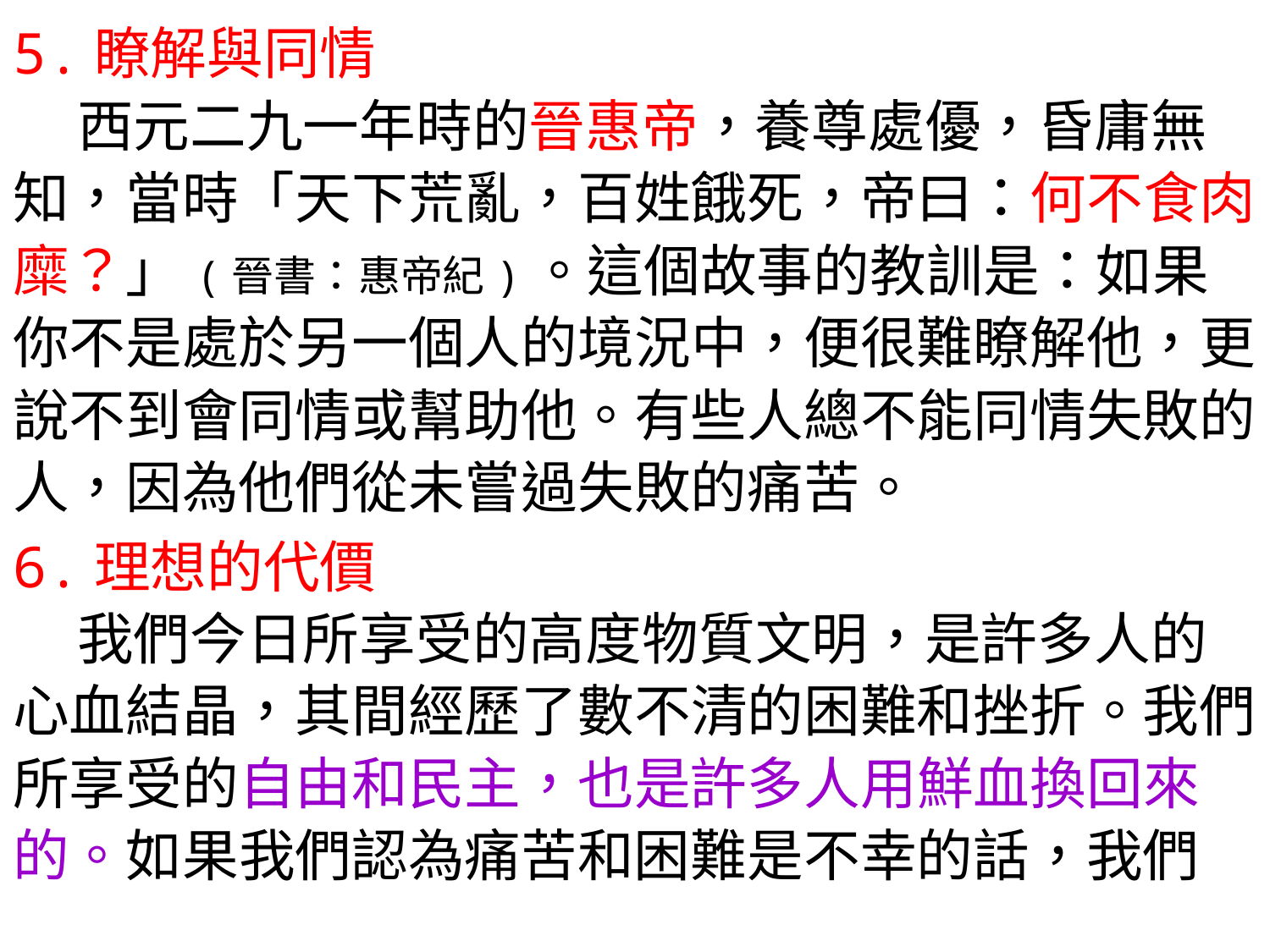

5.瞭解與同情
    西元二九一年時的晉惠帝，養尊處優，昏庸無知，當時「天下荒亂，百姓餓死，帝曰：何不食肉糜？」(晉書：惠帝紀)。這個故事的教訓是：如果你不是處於另一個人的境況中，便很難瞭解他，更說不到會同情或幫助他。有些人總不能同情失敗的人，因為他們從未嘗過失敗的痛苦。
6.理想的代價
    我們今日所享受的高度物質文明，是許多人的心血結晶，其間經歷了數不清的困難和挫折。我們所享受的自由和民主，也是許多人用鮮血換回來的。如果我們認為痛苦和困難是不幸的話，我們